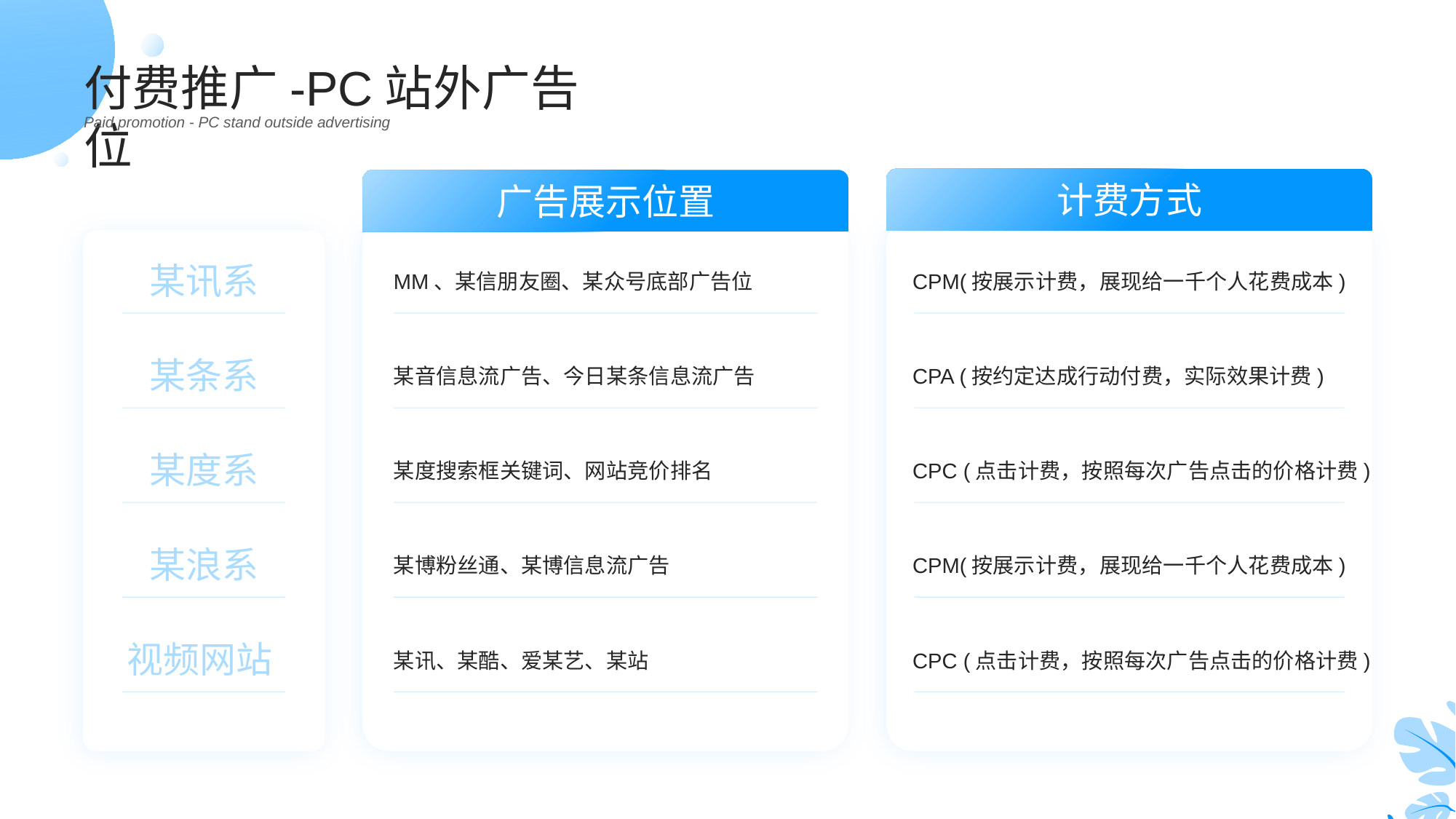

付费推广-PC站外广告位
Paid promotion - PC stand outside advertising

计费方式

广告展示位置

某讯系
MM、某信朋友圈、某众号底部广告位
CPM(按展示计费，展现给一千个人花费成本)
某条系
某音信息流广告、今日某条信息流广告
CPA (按约定达成行动付费，实际效果计费)
某度系
某度搜索框关键词、网站竞价排名
CPC (点击计费，按照每次广告点击的价格计费)
某浪系
某博粉丝通、某博信息流广告
CPM(按展示计费，展现给一千个人花费成本)
视频网站
某讯、某酷、爱某艺、某站
CPC (点击计费，按照每次广告点击的价格计费)